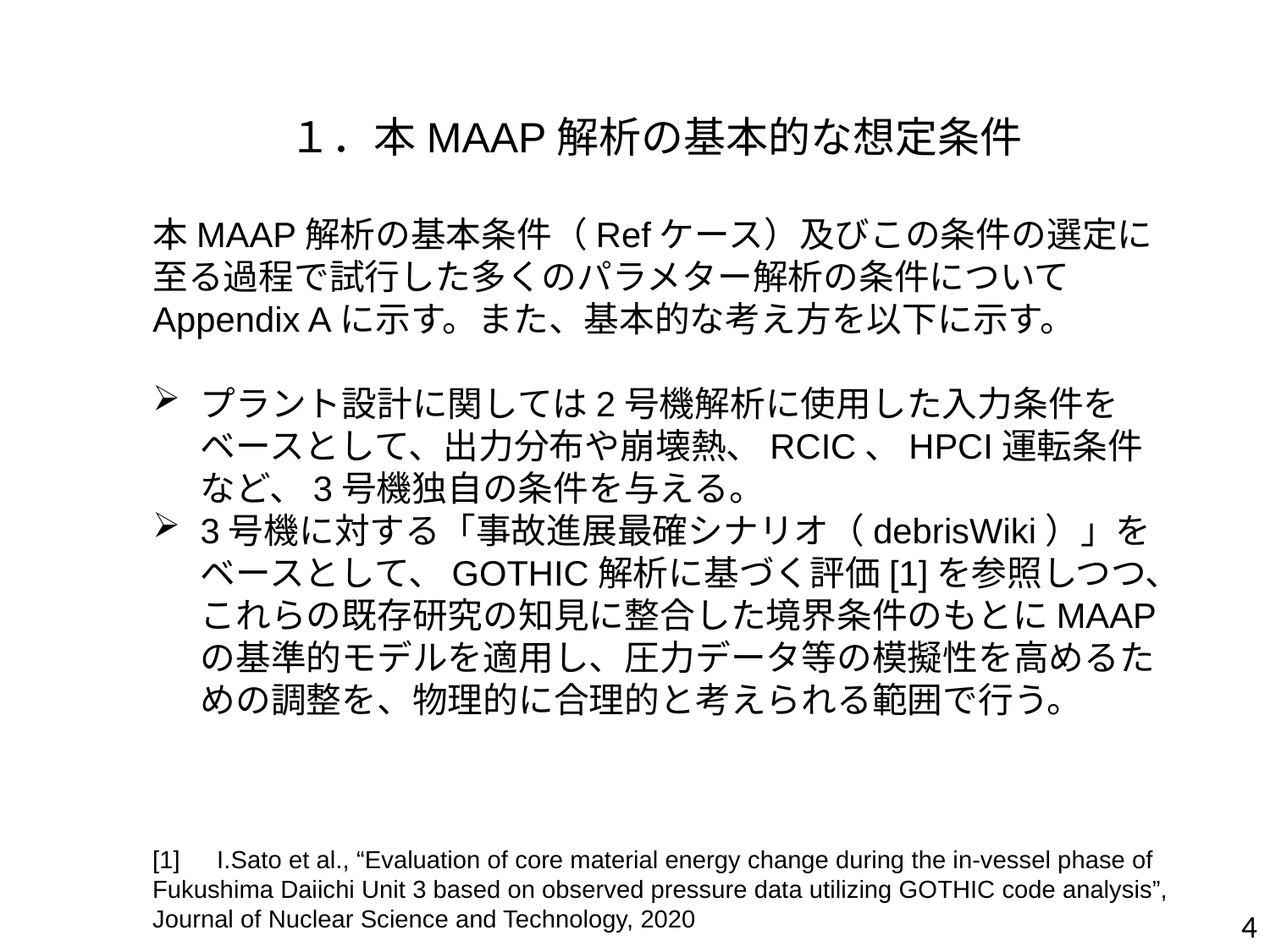

１．本MAAP解析の基本的な想定条件

本MAAP解析の基本条件（Refケース）及びこの条件の選定に至る過程で試行した多くのパラメター解析の条件についてAppendix Aに示す。また、基本的な考え方を以下に示す。

プラント設計に関しては2号機解析に使用した入力条件をベースとして、出力分布や崩壊熱、RCIC、HPCI運転条件など、3号機独自の条件を与える。
3号機に対する「事故進展最確シナリオ（debrisWiki）」をベースとして、GOTHIC解析に基づく評価[1]を参照しつつ、これらの既存研究の知見に整合した境界条件のもとにMAAPの基準的モデルを適用し、圧力データ等の模擬性を高めるための調整を、物理的に合理的と考えられる範囲で行う。
[1]　I.Sato et al., “Evaluation of core material energy change during the in-vessel phase of Fukushima Daiichi Unit 3 based on observed pressure data utilizing GOTHIC code analysis”, Journal of Nuclear Science and Technology, 2020
4